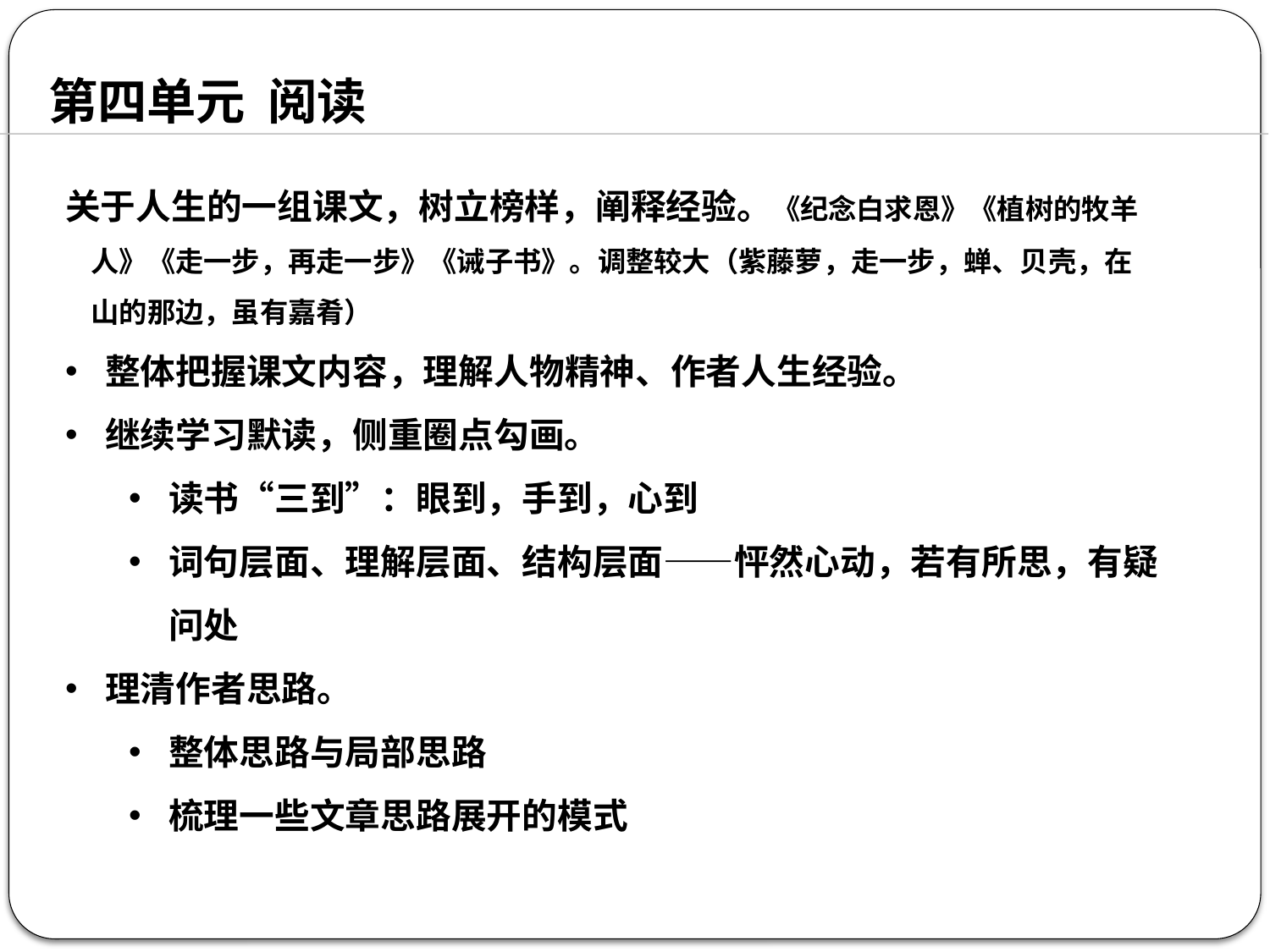

第四单元  阅读

关于人生的一组课文，树立榜样，阐释经验。《纪念白求恩》《植树的牧羊
   人》《走一步，再走一步》《诫子书》。调整较大（紫藤萝，走一步，蝉、贝壳，在
   山的那边，虽有嘉肴）
整体把握课文内容，理解人物精神、作者人生经验。
继续学习默读，侧重圈点勾画。
读书“三到”：眼到，手到，心到
词句层面、理解层面、结构层面——怦然心动，若有所思，有疑问处
理清作者思路。
整体思路与局部思路
梳理一些文章思路展开的模式